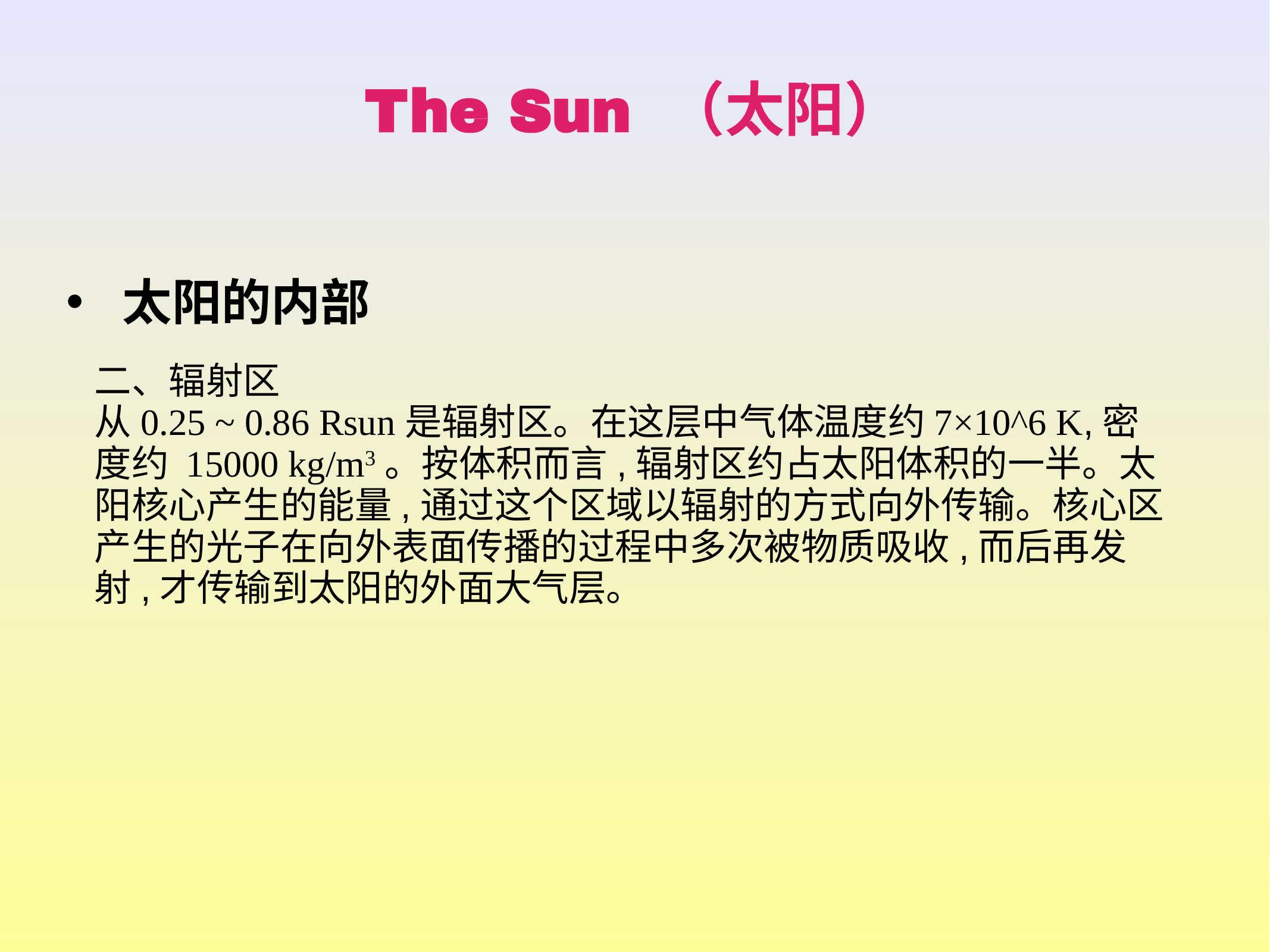

The Sun （太阳）
太阳的内部
二、辐射区
从0.25 ~ 0.86 Rsun是辐射区。在这层中气体温度约7×10^6 K,密度约 15000 kg/m3。按体积而言,辐射区约占太阳体积的一半。太阳核心产生的能量,通过这个区域以辐射的方式向外传输。核心区产生的光子在向外表面传播的过程中多次被物质吸收,而后再发射,才传输到太阳的外面大气层。